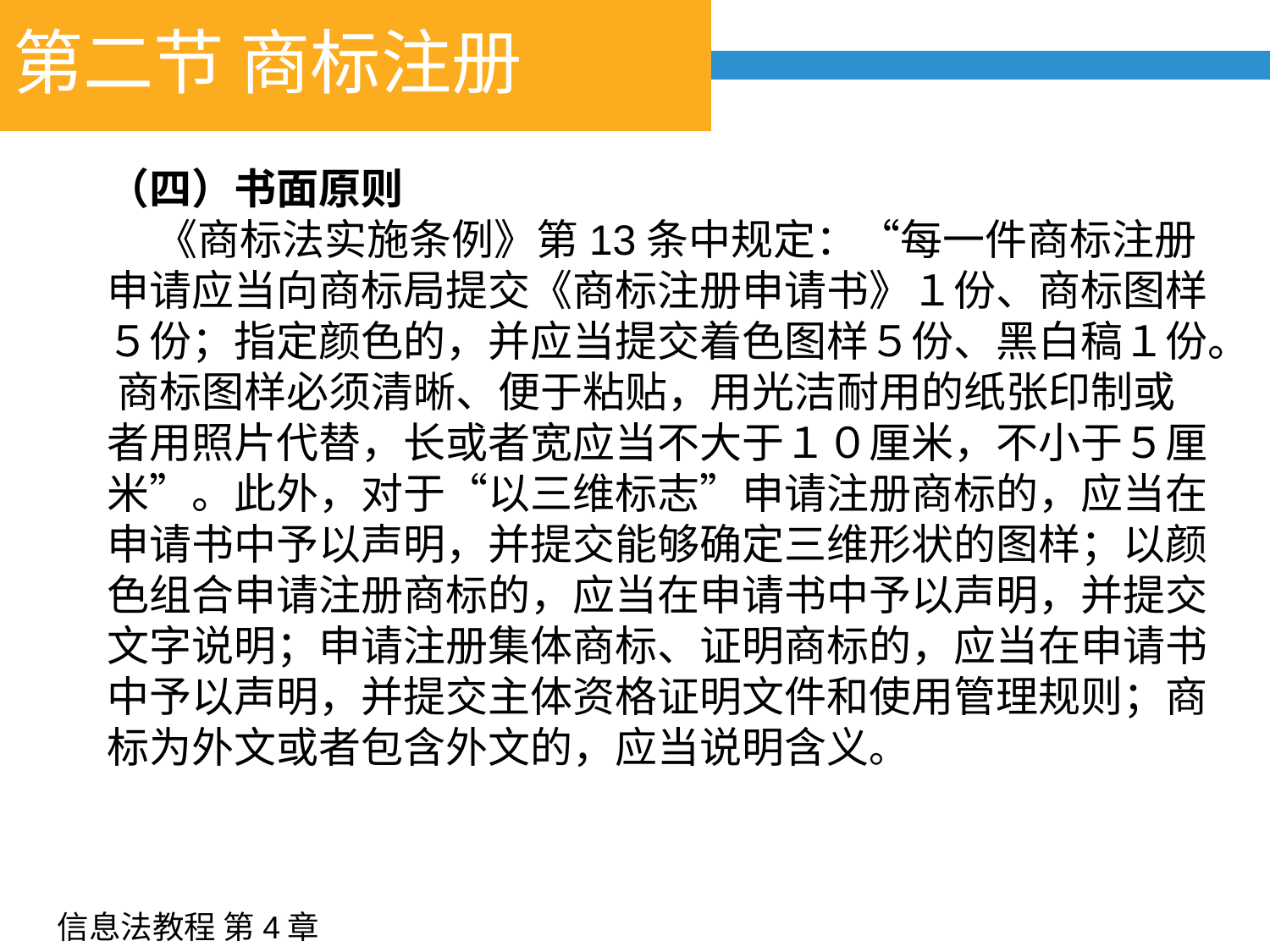

# 第二节 商标注册
（四）书面原则
    《商标法实施条例》第13条中规定：“每一件商标注册申请应当向商标局提交《商标注册申请书》１份、商标图样５份；指定颜色的，并应当提交着色图样５份、黑白稿１份。 商标图样必须清晰、便于粘贴，用光洁耐用的纸张印制或者用照片代替，长或者宽应当不大于１０厘米，不小于５厘米”。此外，对于“以三维标志”申请注册商标的，应当在申请书中予以声明，并提交能够确定三维形状的图样；以颜色组合申请注册商标的，应当在申请书中予以声明，并提交文字说明；申请注册集体商标、证明商标的，应当在申请书中予以声明，并提交主体资格证明文件和使用管理规则；商标为外文或者包含外文的，应当说明含义。
信息法教程 第4章